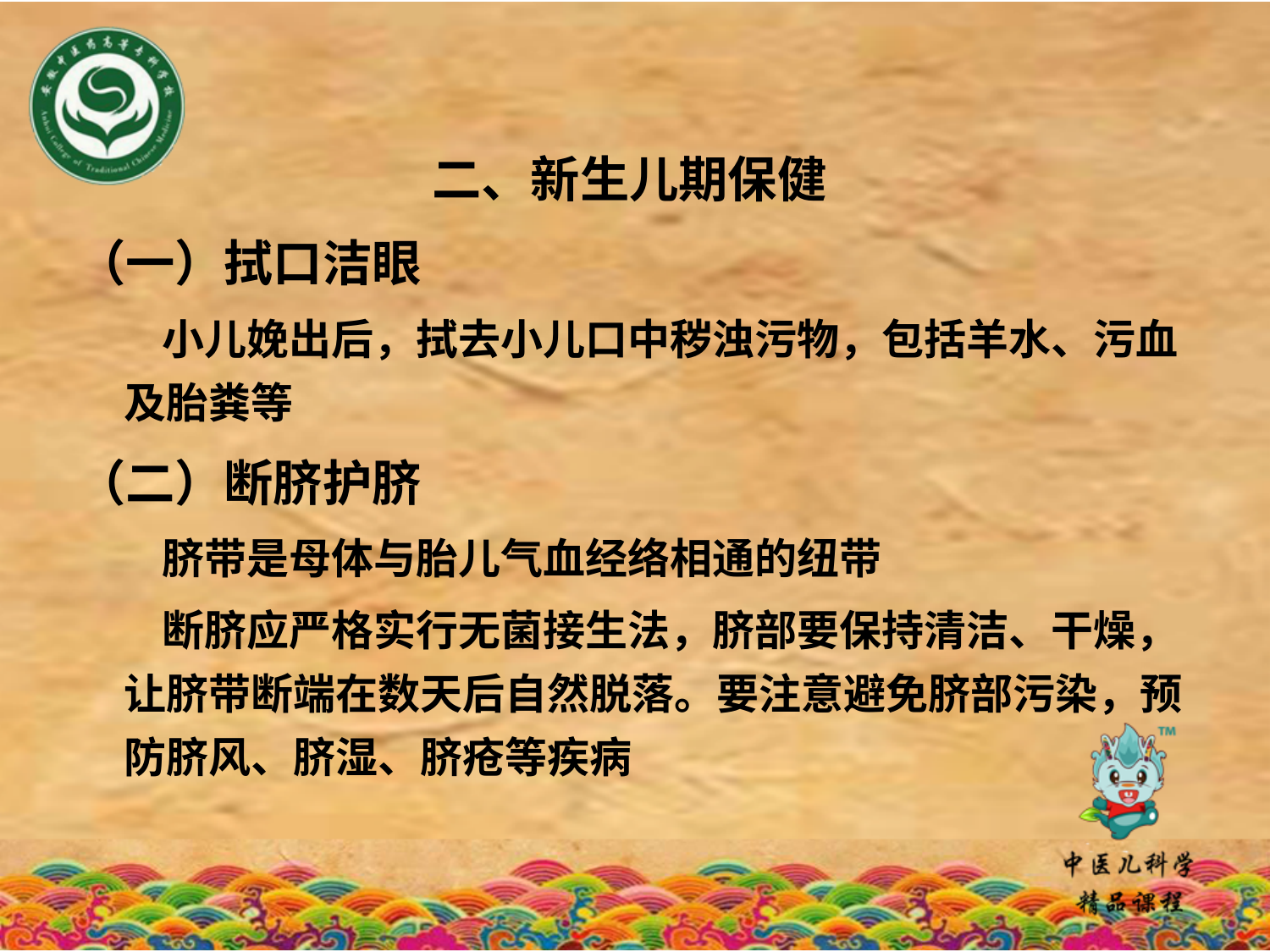

二、新生儿期保健
（一）拭口洁眼
        小儿娩出后，拭去小儿口中秽浊污物，包括羊水、污血及胎粪等
（二）断脐护脐
        脐带是母体与胎儿气血经络相通的纽带
        断脐应严格实行无菌接生法，脐部要保持清洁、干燥，让脐带断端在数天后自然脱落。要注意避免脐部污染，预防脐风、脐湿、脐疮等疾病